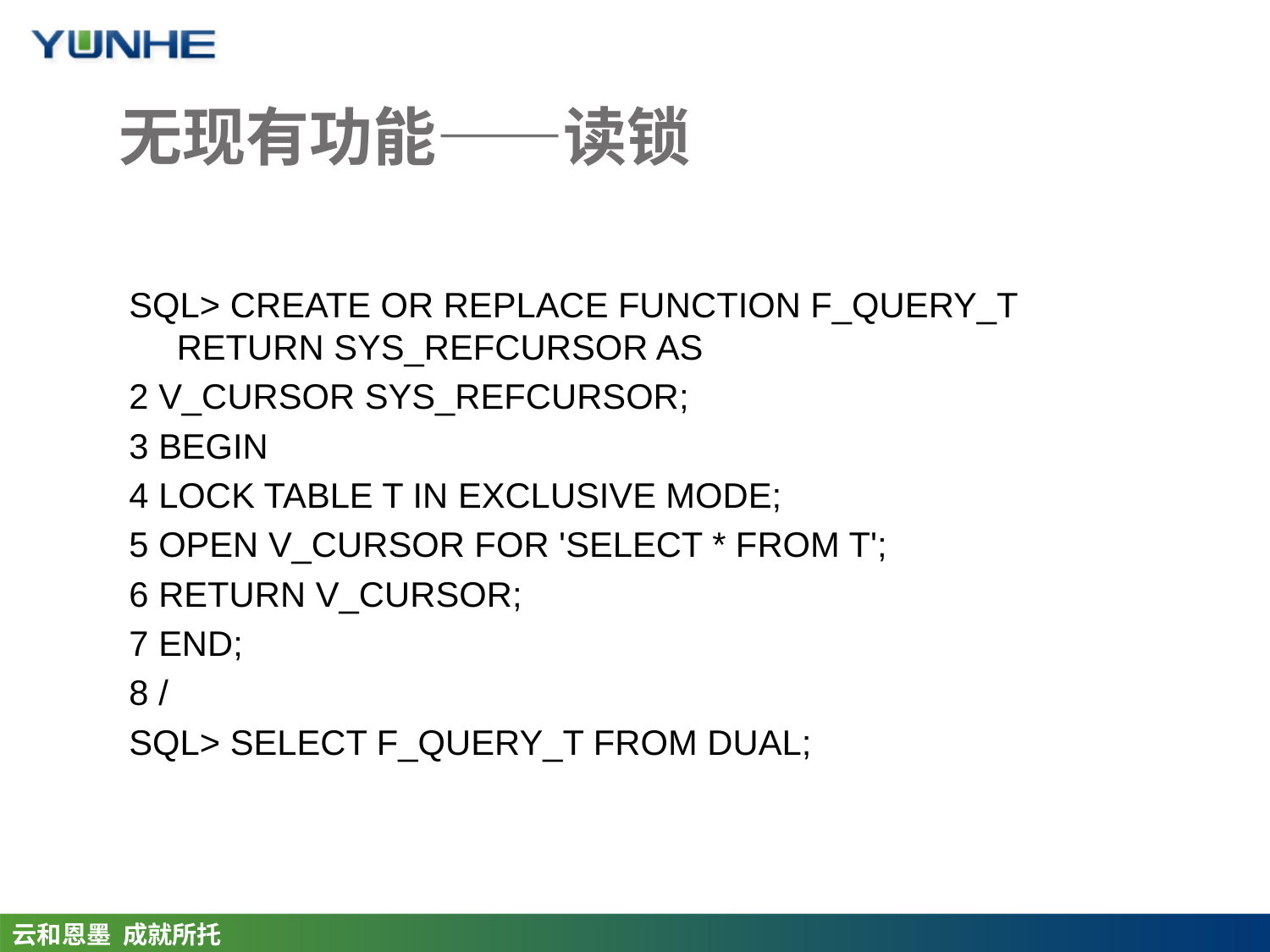

# 无现有功能——读锁
SQL> CREATE OR REPLACE FUNCTION F_QUERY_T RETURN SYS_REFCURSOR AS
2 V_CURSOR SYS_REFCURSOR;
3 BEGIN
4 LOCK TABLE T IN EXCLUSIVE MODE;
5 OPEN V_CURSOR FOR 'SELECT * FROM T';
6 RETURN V_CURSOR;
7 END;
8 /
SQL> SELECT F_QUERY_T FROM DUAL;